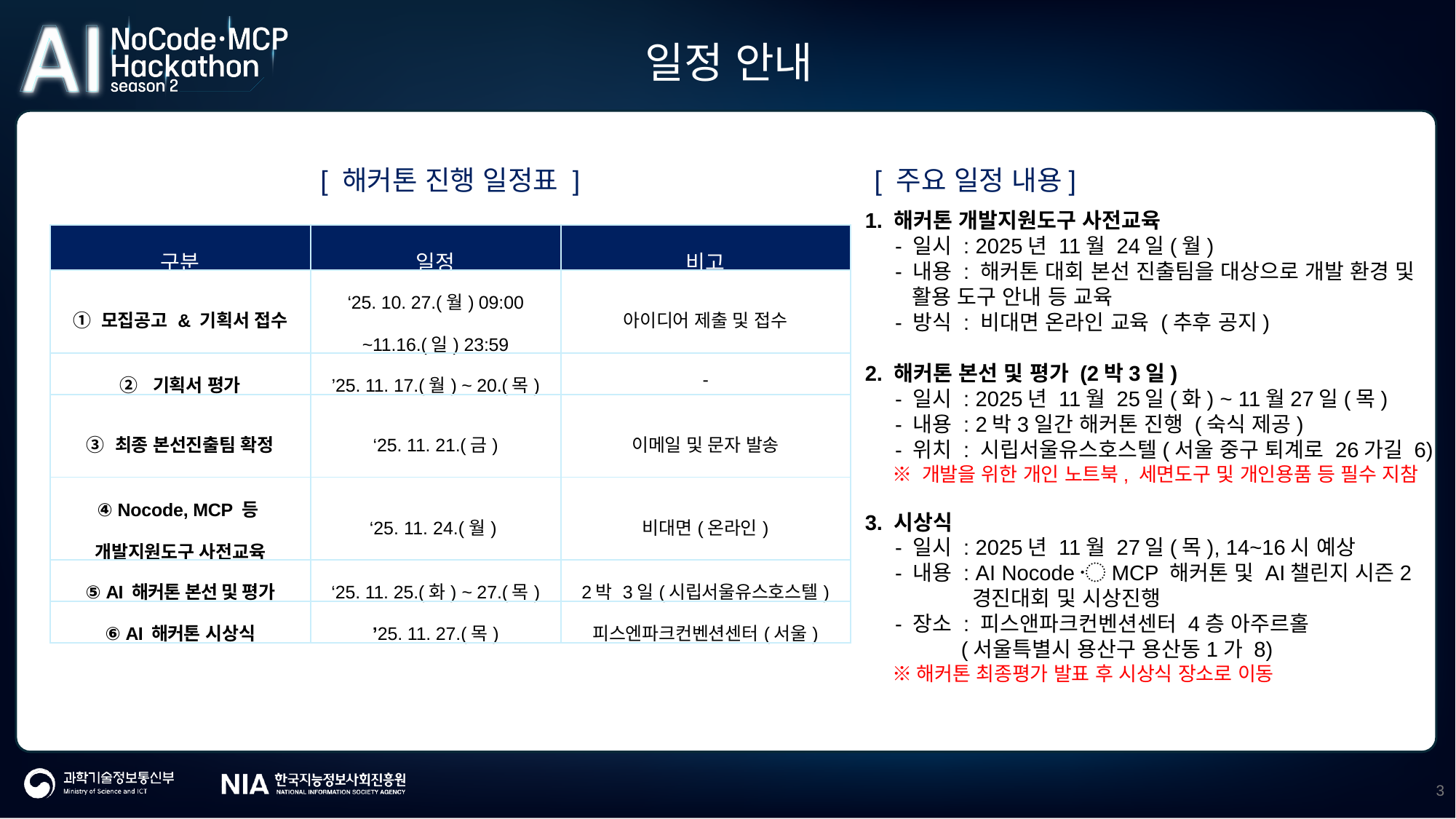

일정 안내

[ 해커톤 진행 일정표 ]
[ 주요 일정 내용]
1. 해커톤 개발지원도구 사전교육
     - 일시 : 2025년 11월 24일(월)
     - 내용 : 해커톤 대회 본선 진출팀을 대상으로 개발 환경 및
       활용 도구 안내 등 교육
     - 방식 : 비대면 온라인 교육 (추후 공지)

2. 해커톤 본선 및 평가 (2박3일)
     - 일시 : 2025년 11월 25일(화) ~ 11월27일(목)
     - 내용 : 2박3일간 해커톤 진행 (숙식 제공)
     - 위치 : 시립서울유스호스텔(서울 중구 퇴계로 26가길 6)
     ※ 개발을 위한 개인 노트북, 세면도구 및 개인용품 등 필수 지참

3. 시상식
     - 일시 : 2025년 11월 27일(목), 14~16시 예상
     - 내용 : AI Nocode〮MCP 해커톤 및 AI챌린지 시즌2
                 경진대회 및 시상진행
     - 장소 : 피스앤파크컨벤션센터 4층 아주르홀
                (서울특별시 용산구 용산동1가 8)
     ※해커톤 최종평가 발표 후 시상식 장소로 이동
| 구분 | 일정 | 비고 |
| --- | --- | --- |
| ① 모집공고 & 기획서 접수 | ‘25. 10. 27.(월) 09:00 ~11.16.(일) 23:59 | 아이디어 제출 및 접수 |
| ② 기획서 평가 | ’25. 11. 17.(월) ~ 20.(목) | - |
| ③ 최종 본선진출팀 확정 | ‘25. 11. 21.(금) | 이메일 및 문자 발송 |
| ④ Nocode, MCP 등 개발지원도구 사전교육 | ‘25. 11. 24.(월) | 비대면(온라인) |
| ⑤ AI 해커톤 본선 및 평가 | ‘25. 11. 25.(화) ~ 27.(목) | 2박 3일(시립서울유스호스텔) |
| ⑥ AI 해커톤 시상식 | ’25. 11. 27.(목) | 피스엔파크컨벤션센터(서울) |